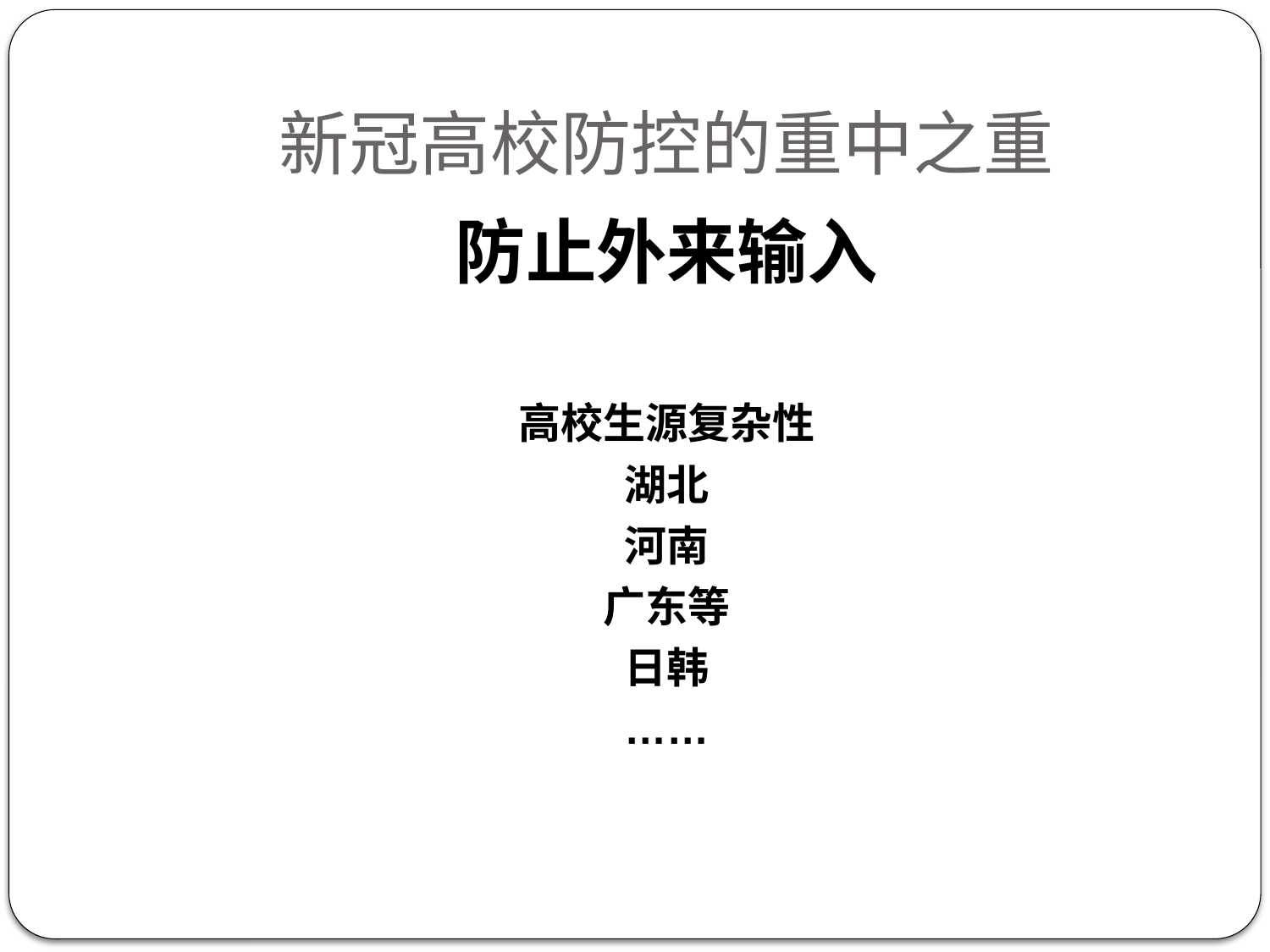

# 新冠高校防控的重中之重
防止外来输入

高校生源复杂性
湖北
河南
广东等
日韩
……